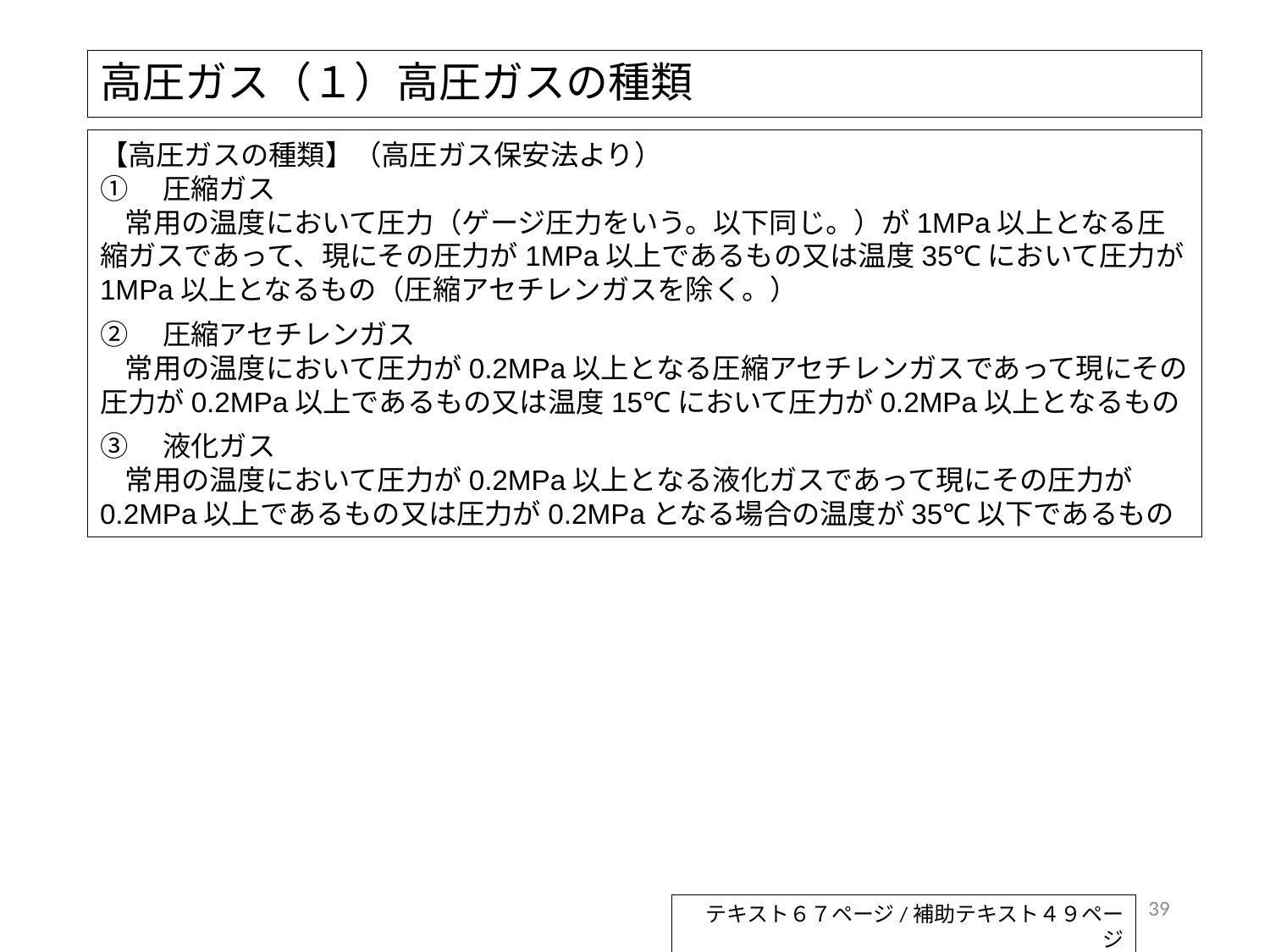

# 高圧ガス（１）高圧ガスの種類
【高圧ガスの種類】（高圧ガス保安法より）
①　圧縮ガス
常用の温度において圧力（ゲージ圧力をいう。以下同じ。）が1MPa以上となる圧縮ガスであって、現にその圧力が1MPa以上であるもの又は温度35℃において圧力が1MPa以上となるもの（圧縮アセチレンガスを除く。）
②　圧縮アセチレンガス
常用の温度において圧力が0.2MPa以上となる圧縮アセチレンガスであって現にその圧力が0.2MPa以上であるもの又は温度15℃において圧力が0.2MPa以上となるもの
③　液化ガス
常用の温度において圧力が0.2MPa以上となる液化ガスであって現にその圧力が0.2MPa以上であるもの又は圧力が0.2MPaとなる場合の温度が35℃以下であるもの
39
テキスト６７ページ/補助テキスト４９ページ